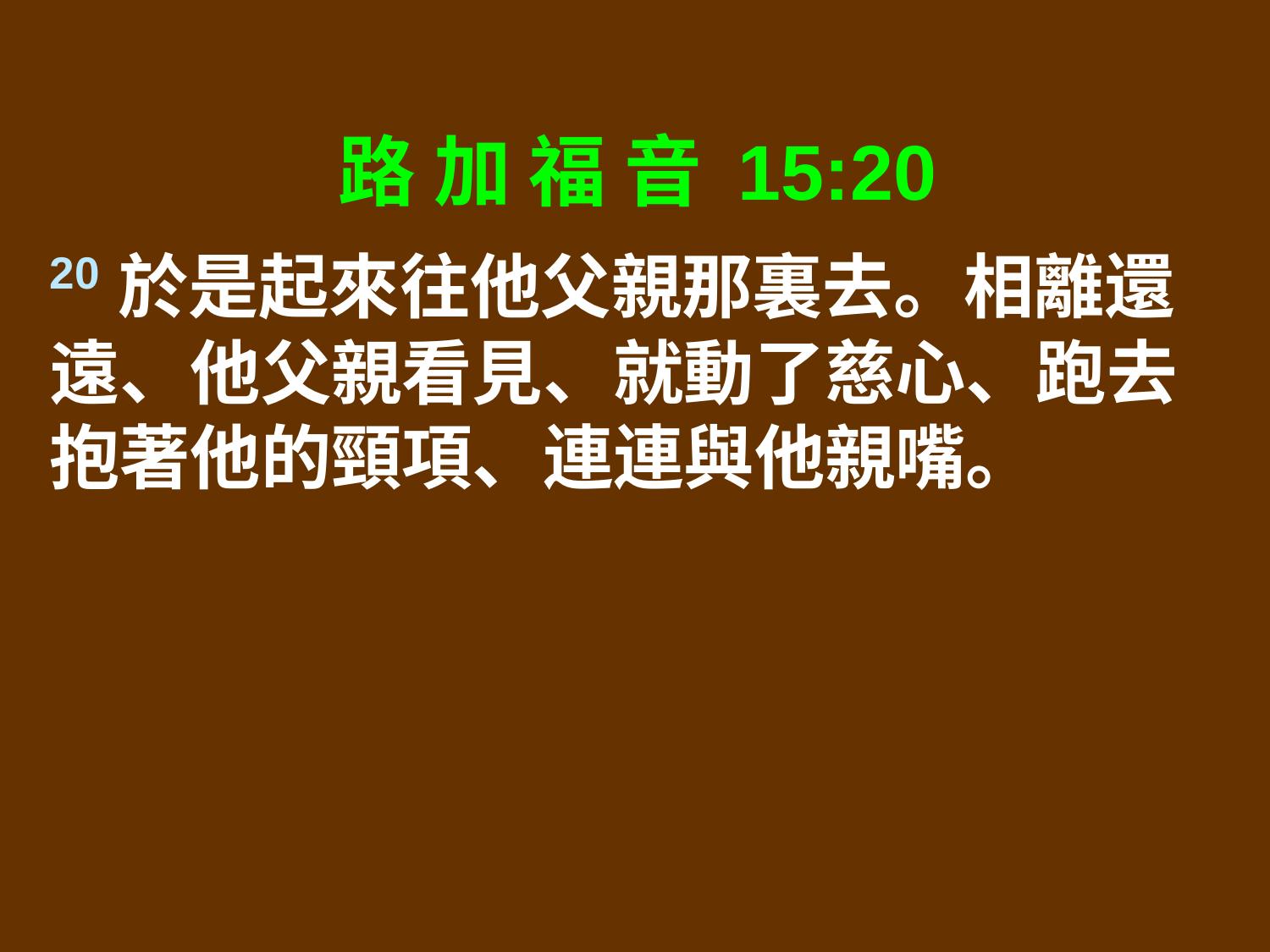

路 加 福 音 15:20
20於是起來往他父親那裏去。相離還遠、他父親看見、就動了慈心、跑去抱著他的頸項、連連與他親嘴。